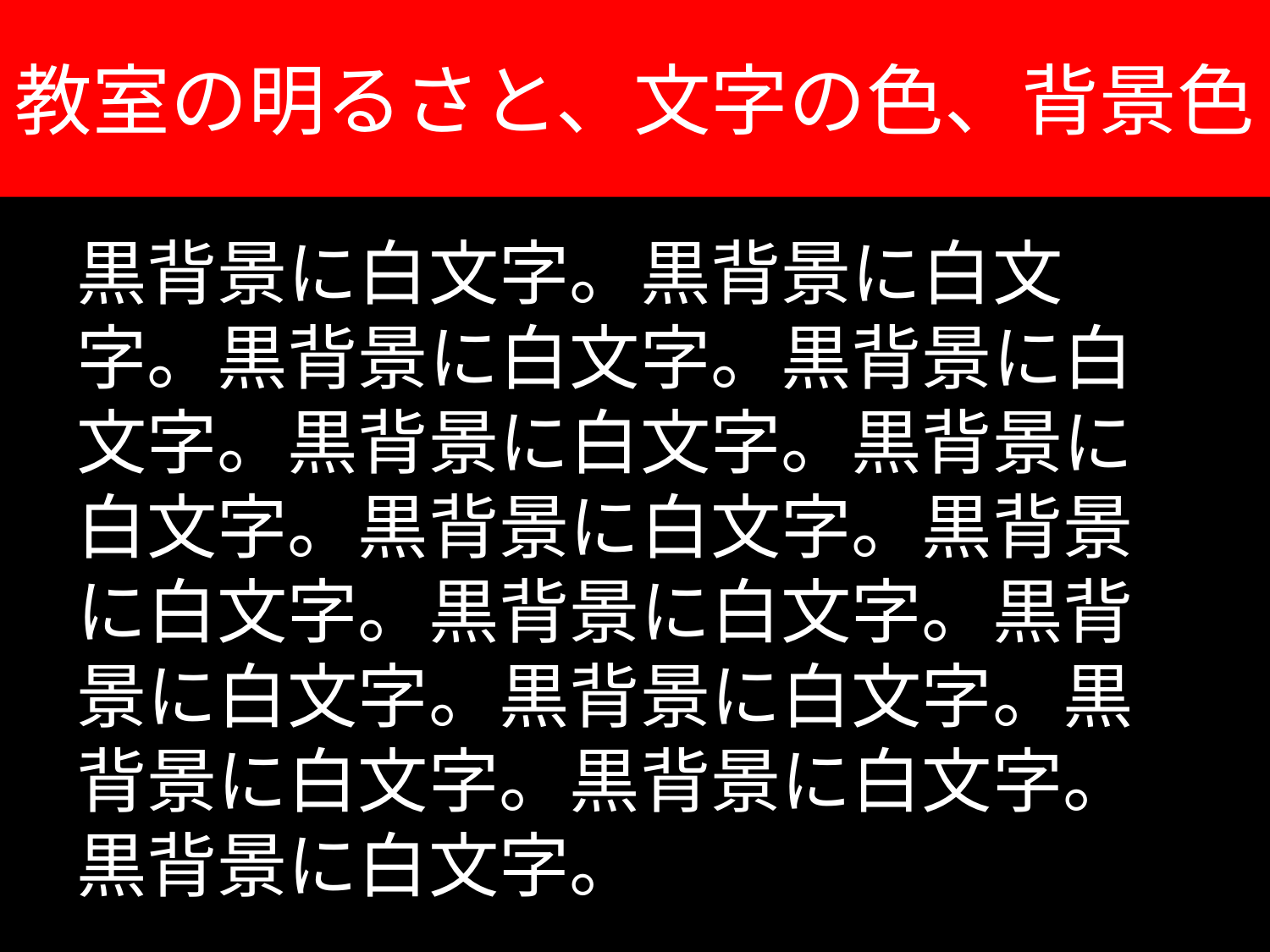

# 教室の明るさと、文字の色、背景色
黒背景に白文字。黒背景に白文字。黒背景に白文字。黒背景に白文字。黒背景に白文字。黒背景に白文字。黒背景に白文字。黒背景に白文字。黒背景に白文字。黒背景に白文字。黒背景に白文字。黒背景に白文字。黒背景に白文字。黒背景に白文字。